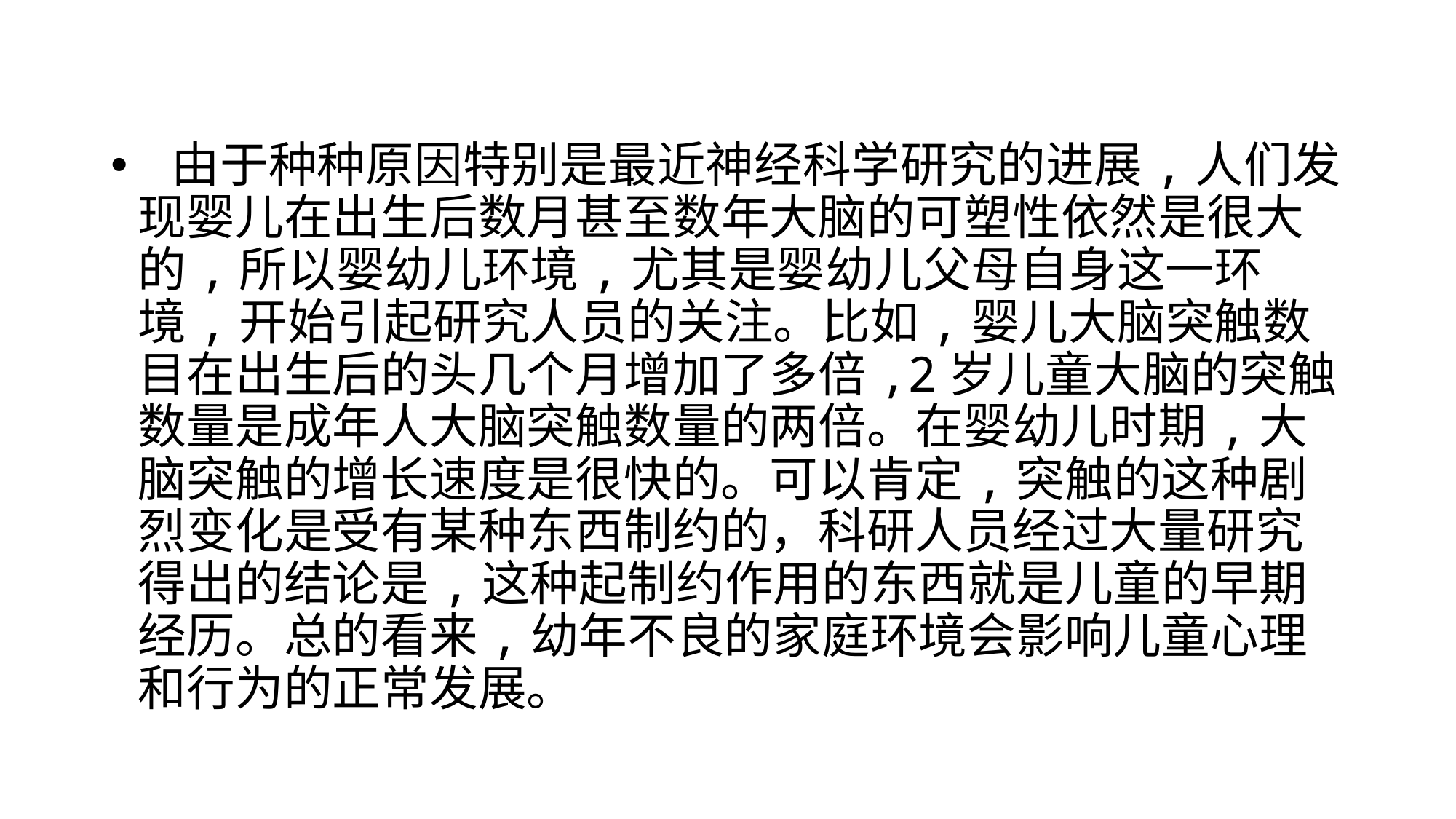

#
  由于种种原因特别是最近神经科学研究的进展,人们发现婴儿在出生后数月甚至数年大脑的可塑性依然是很大的,所以婴幼儿环境,尤其是婴幼儿父母自身这一环境,开始引起研究人员的关注。比如,婴儿大脑突触数目在出生后的头几个月增加了多倍,2岁儿童大脑的突触数量是成年人大脑突触数量的两倍。在婴幼儿时期,大脑突触的增长速度是很快的。可以肯定,突触的这种剧烈变化是受有某种东西制约的，科研人员经过大量研究得出的结论是,这种起制约作用的东西就是儿童的早期经历。总的看来,幼年不良的家庭环境会影响儿童心理和行为的正常发展。